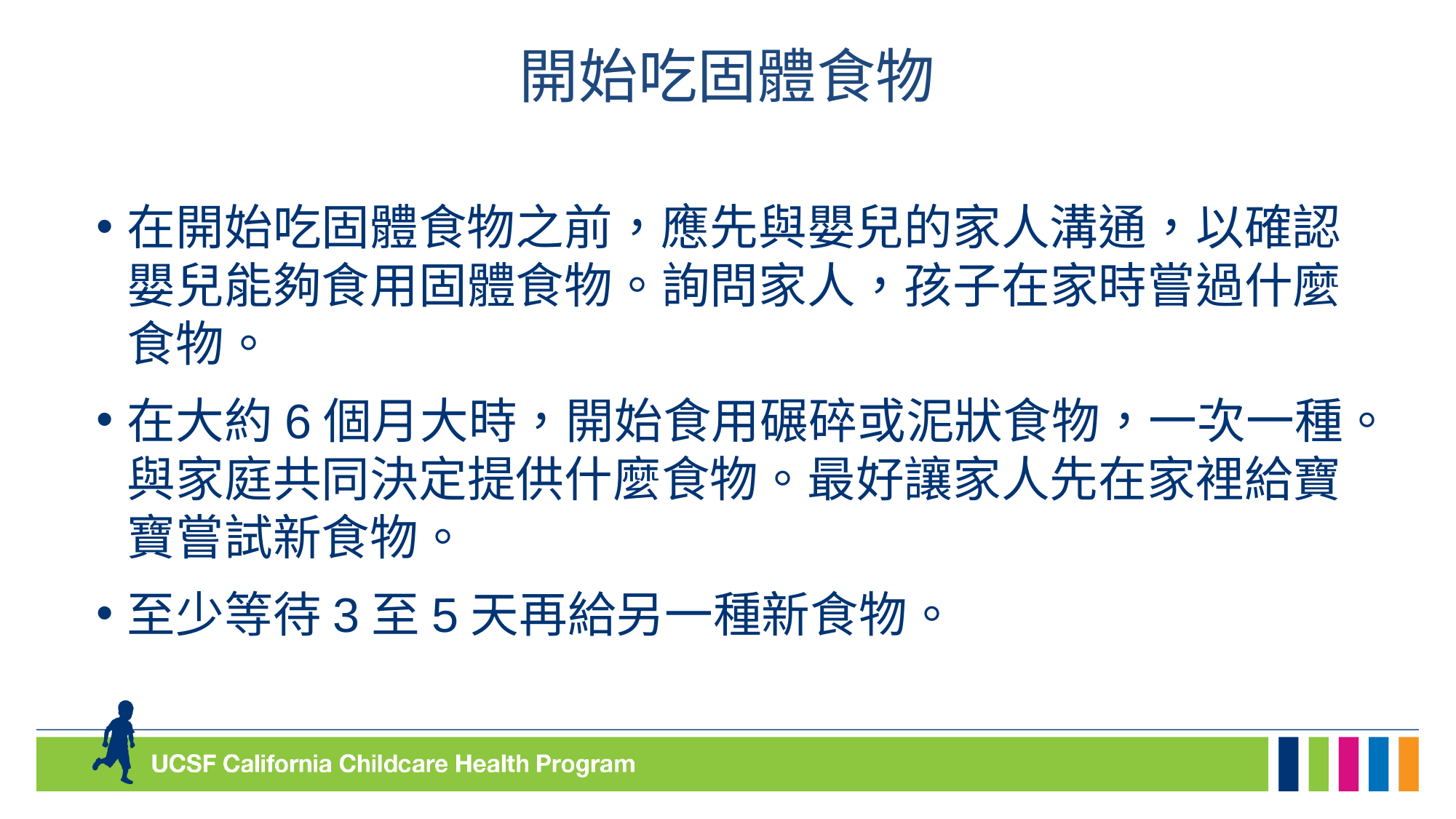

# 開始吃固體食物
在開始吃固體食物之前，應先與嬰兒的家人溝通，以確認嬰兒能夠食用固體食物。詢問家人，孩子在家時嘗過什麼食物。
在大約6個月大時，開始食用碾碎或泥狀食物，一次一種。與家庭共同決定提供什麼食物。最好讓家人先在家裡給寶寶嘗試新食物。
至少等待3至5天再給另一種新食物。